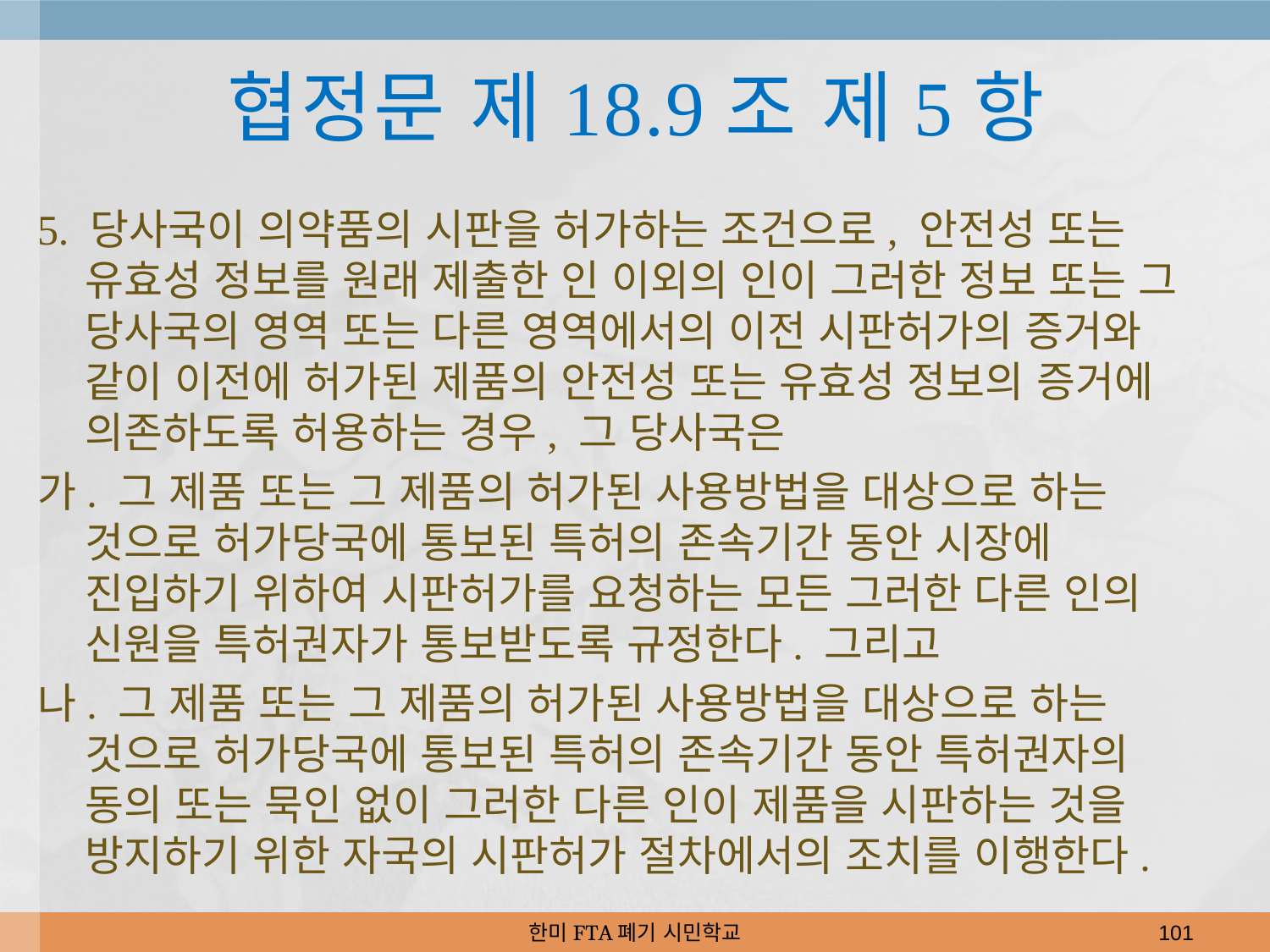

# 협정문 제18.9조 제5항
5. 당사국이 의약품의 시판을 허가하는 조건으로, 안전성 또는 유효성 정보를 원래 제출한 인 이외의 인이 그러한 정보 또는 그 당사국의 영역 또는 다른 영역에서의 이전 시판허가의 증거와 같이 이전에 허가된 제품의 안전성 또는 유효성 정보의 증거에 의존하도록 허용하는 경우, 그 당사국은
가. 그 제품 또는 그 제품의 허가된 사용방법을 대상으로 하는 것으로 허가당국에 통보된 특허의 존속기간 동안 시장에 진입하기 위하여 시판허가를 요청하는 모든 그러한 다른 인의 신원을 특허권자가 통보받도록 규정한다. 그리고
나. 그 제품 또는 그 제품의 허가된 사용방법을 대상으로 하는 것으로 허가당국에 통보된 특허의 존속기간 동안 특허권자의 동의 또는 묵인 없이 그러한 다른 인이 제품을 시판하는 것을 방지하기 위한 자국의 시판허가 절차에서의 조치를 이행한다.
한미FTA폐기 시민학교
101